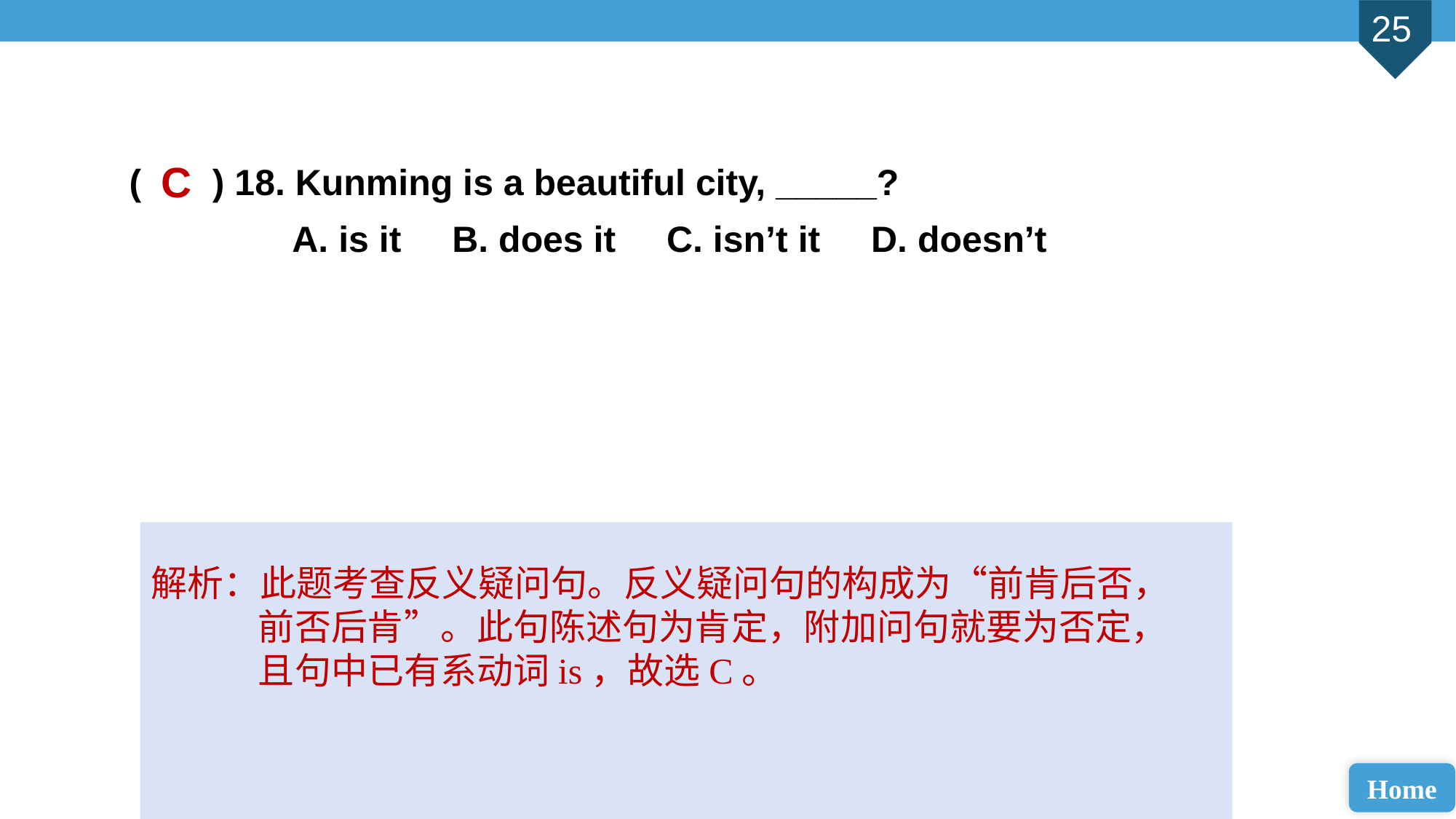

(       ) 18. Kunming is a beautiful city, _____?
                A. is it     B. does it     C. isn’t it     D. doesn’t
C

解析：此题考查反义疑问句。反义疑问句的构成为“前肯后否，前否后肯”。此句陈述句为肯定，附加问句就要为否定，且句中已有系动词is，故选C。